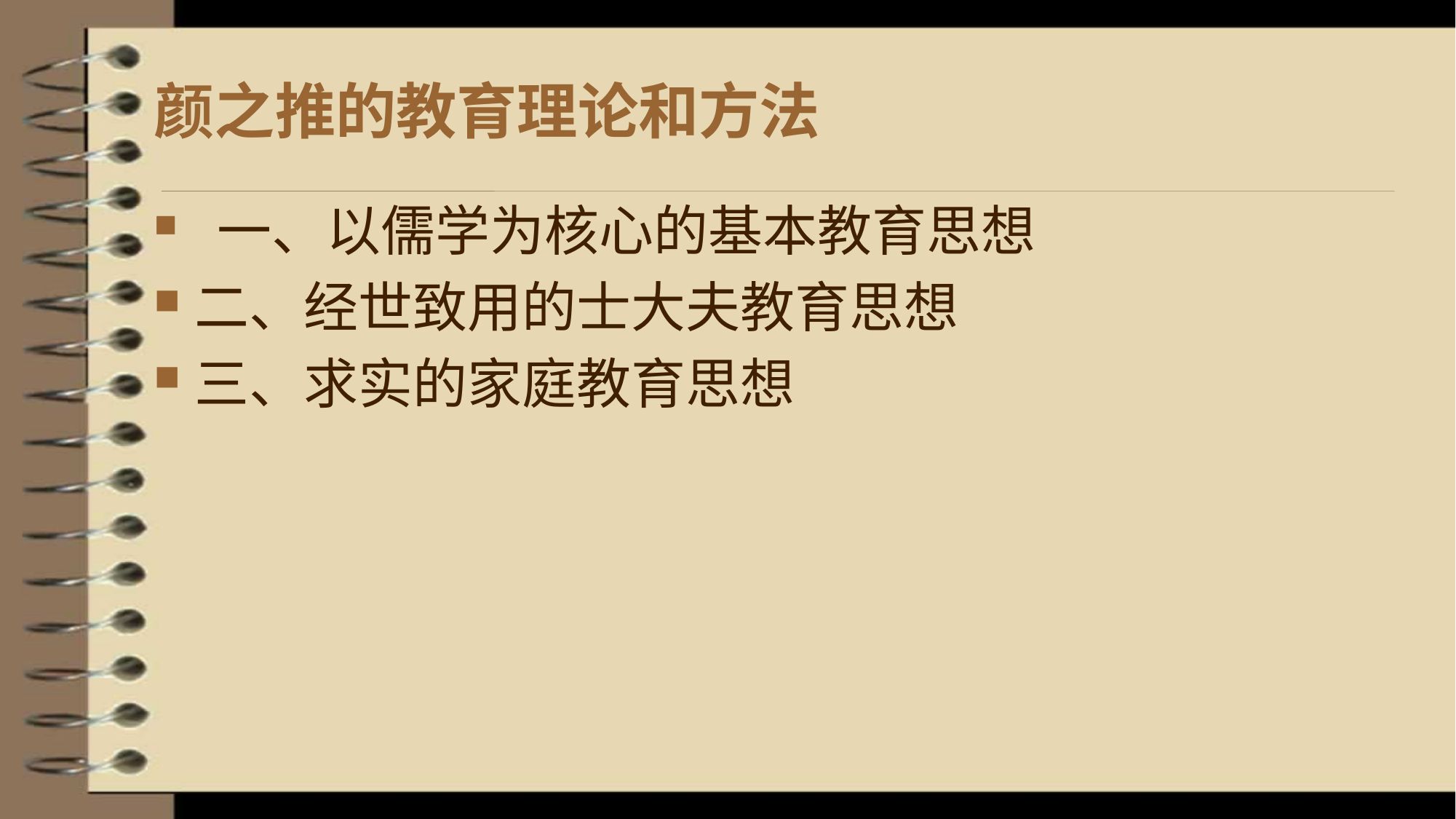

# 颜之推的教育理论和方法
 一、以儒学为核心的基本教育思想
二、经世致用的士大夫教育思想
三、求实的家庭教育思想